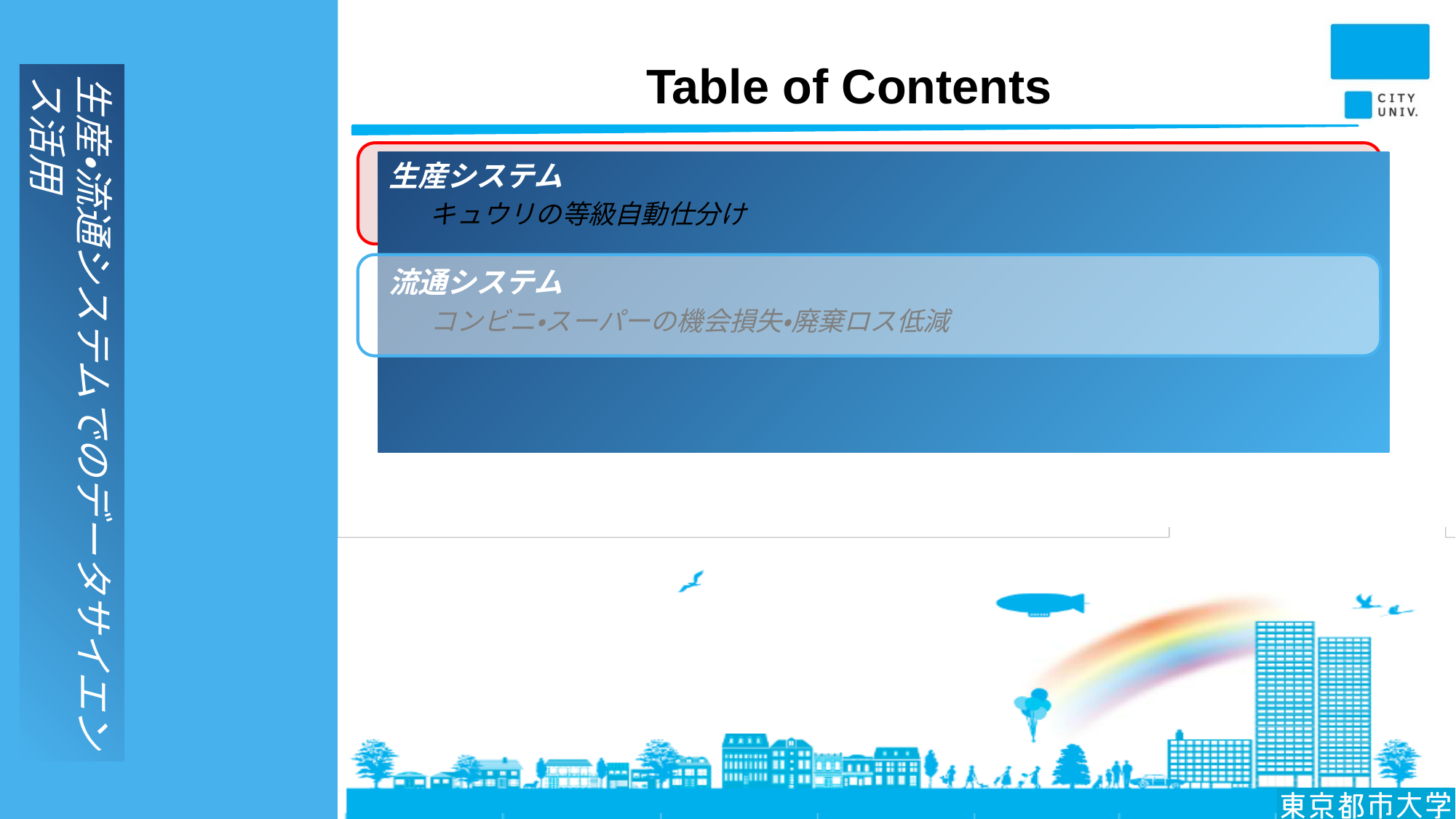

# Table of Contents

生産システム
キュウリの等級自動仕分け

流通システム
コンビニ・スーパーの機会損失・廃棄ロス低減

生産・流通システムでのデータサイエンス活用